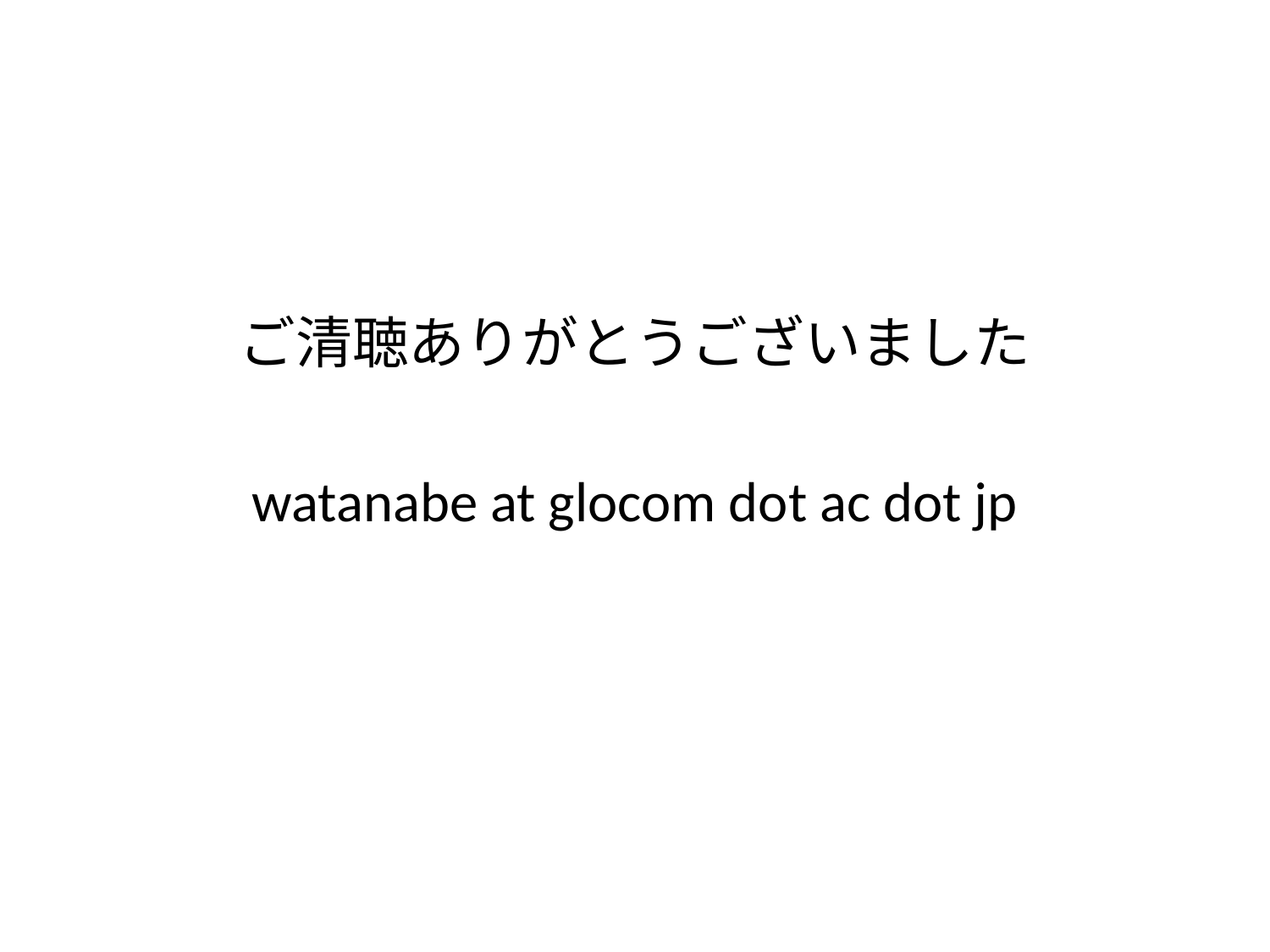

ご清聴ありがとうございました

watanabe at glocom dot ac dot jp